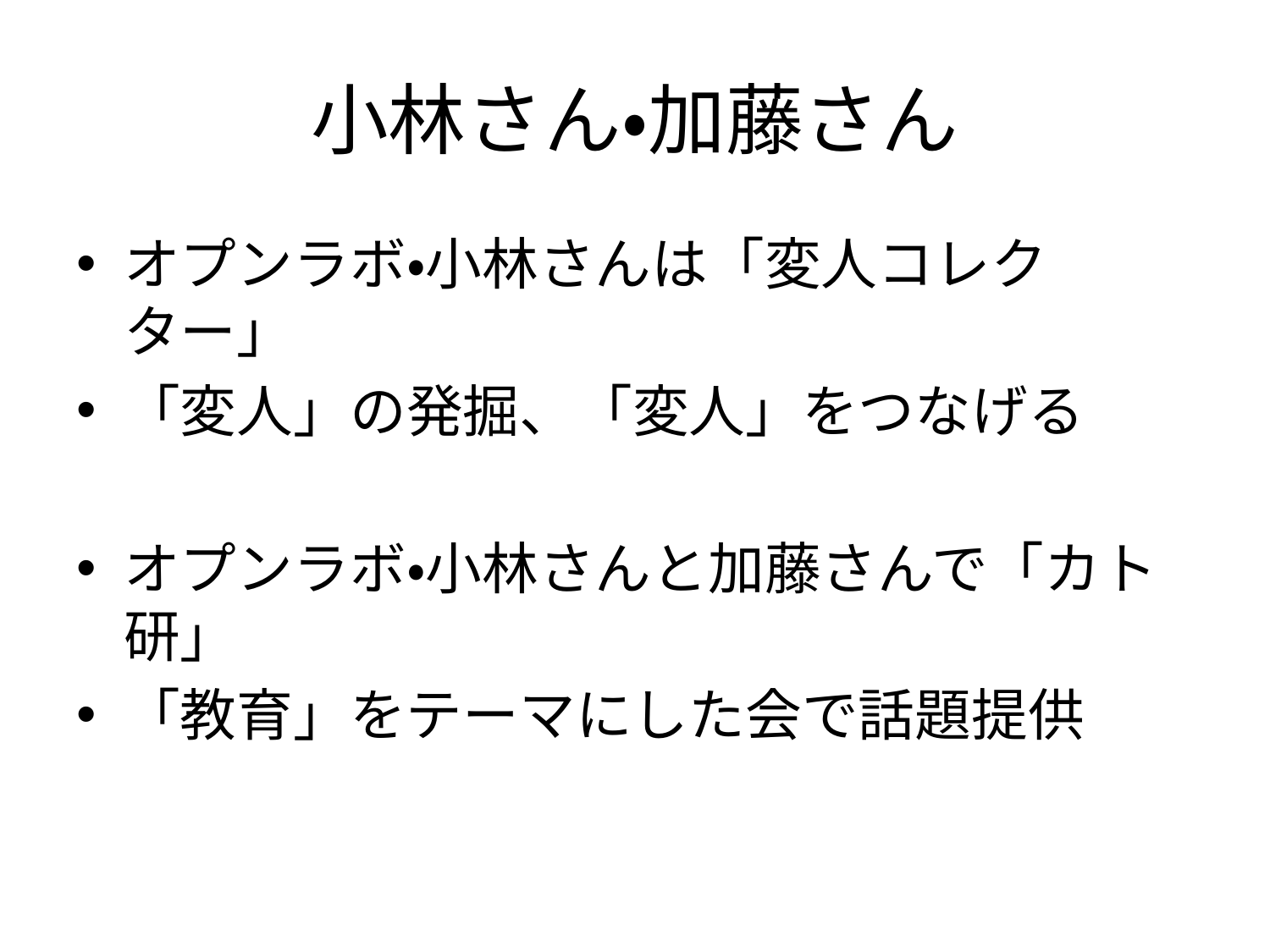

# 小林さん・加藤さん
オプンラボ・小林さんは「変人コレクター」
「変人」の発掘、「変人」をつなげる

オプンラボ・小林さんと加藤さんで「カト研」
「教育」をテーマにした会で話題提供